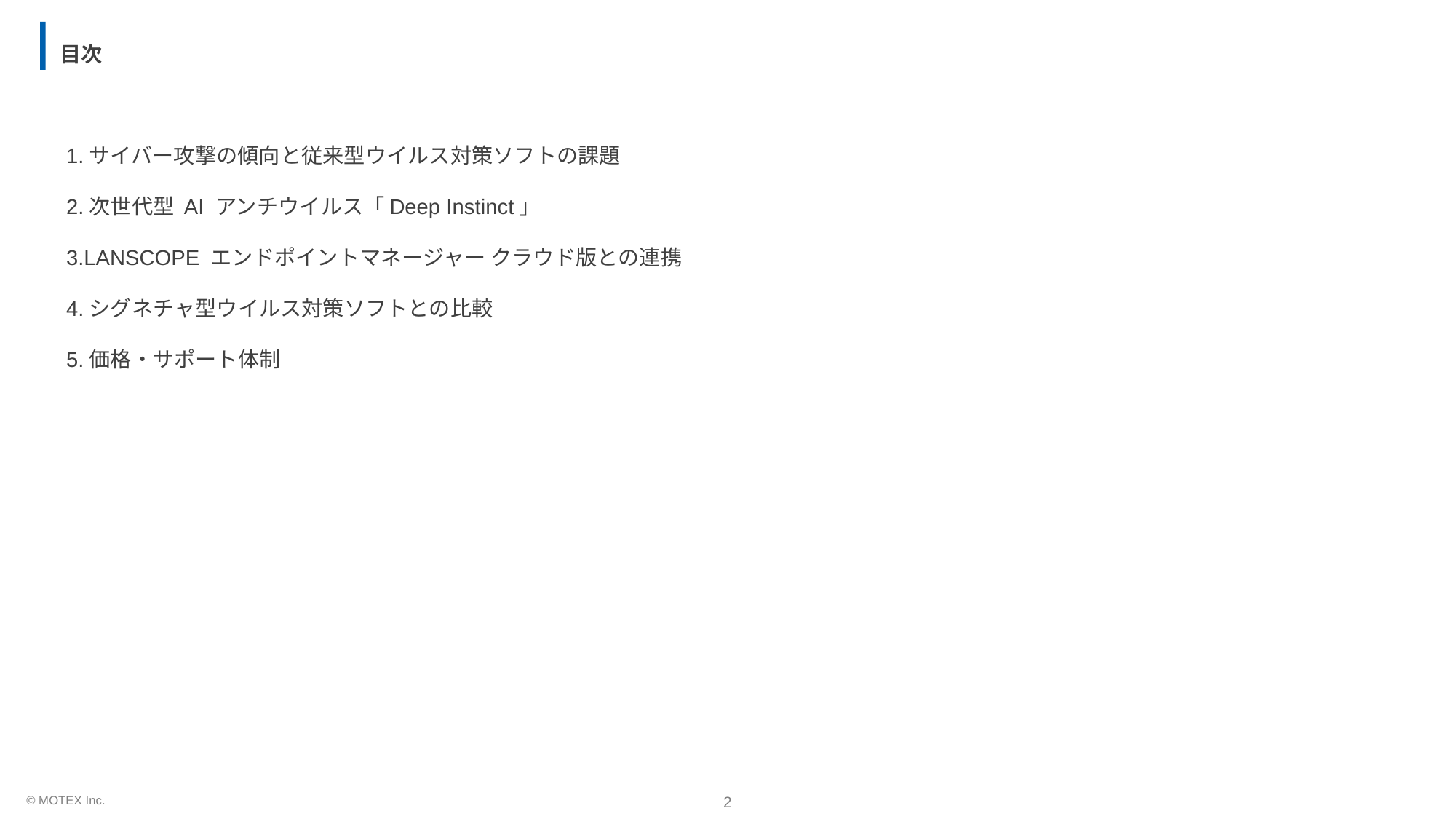

目次
1.サイバー攻撃の傾向と従来型ウイルス対策ソフトの課題

2.次世代型 AI アンチウイルス「Deep Instinct」

3.LANSCOPE エンドポイントマネージャー クラウド版との連携

4.シグネチャ型ウイルス対策ソフトとの比較

5.価格・サポート体制